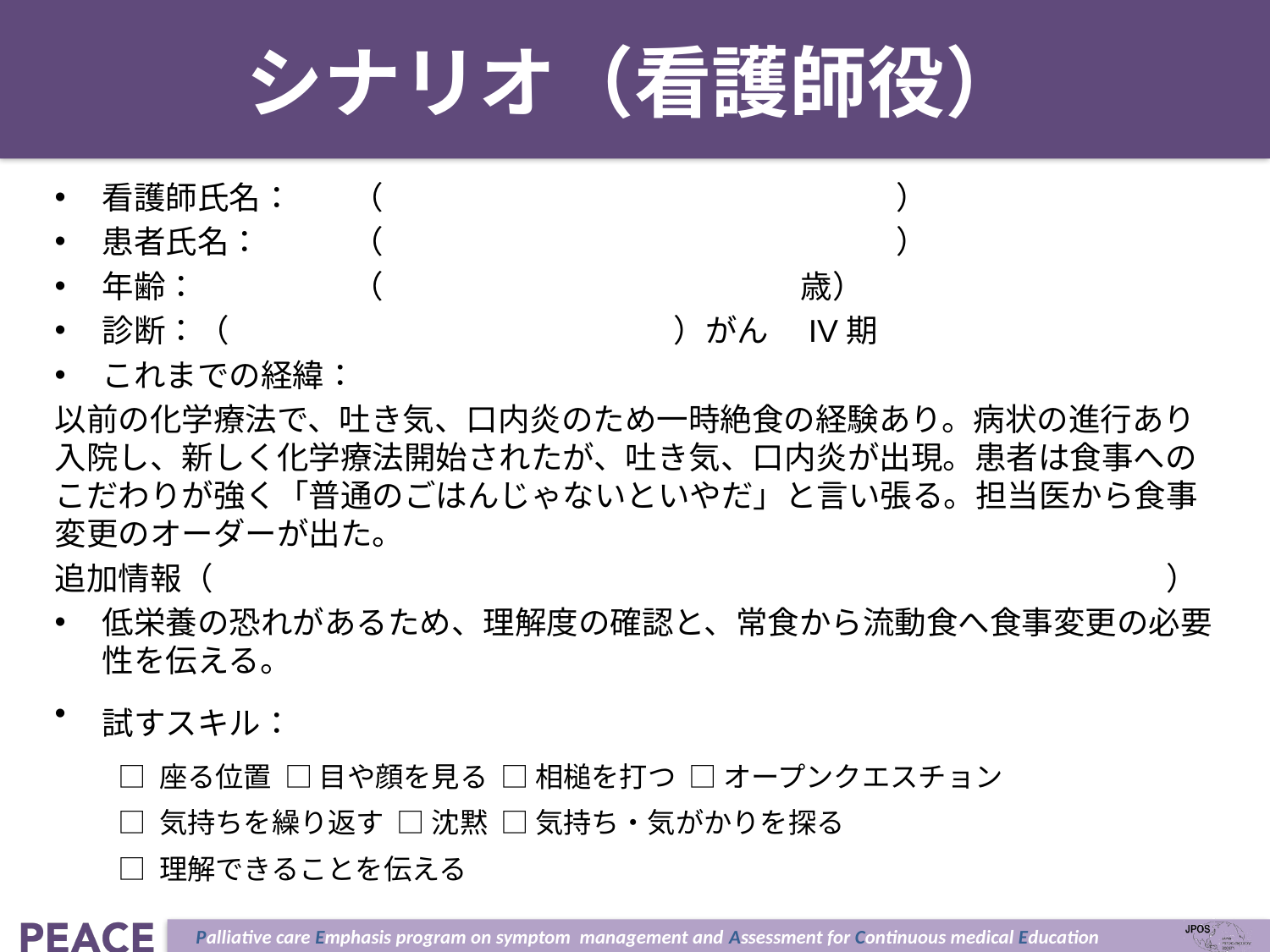

# シナリオ（看護師役）
看護師氏名：	（		　　　　　　　　　）
患者氏名：	（		　　　　　　　　　）
年齢：	（	　　　　　　　　　　歳）
診断：（				　　）がん　IV期
これまでの経緯：
以前の化学療法で、吐き気、口内炎のため一時絶食の経験あり。病状の進行あり入院し、新しく化学療法開始されたが、吐き気、口内炎が出現。患者は食事へのこだわりが強く「普通のごはんじゃないといやだ」と言い張る。担当医から食事変更のオーダーが出た。
追加情報（　　　　　　　　　　　　　　　　　　　　　　　　　　　　　　）
低栄養の恐れがあるため、理解度の確認と、常食から流動食へ食事変更の必要性を伝える。
試すスキル：
□ 座る位置  □ 目や顔を見る  □ 相槌を打つ  □ オープンクエスチョン
□ 気持ちを繰り返す  □ 沈黙  □ 気持ち・気がかりを探る
□ 理解できることを伝える